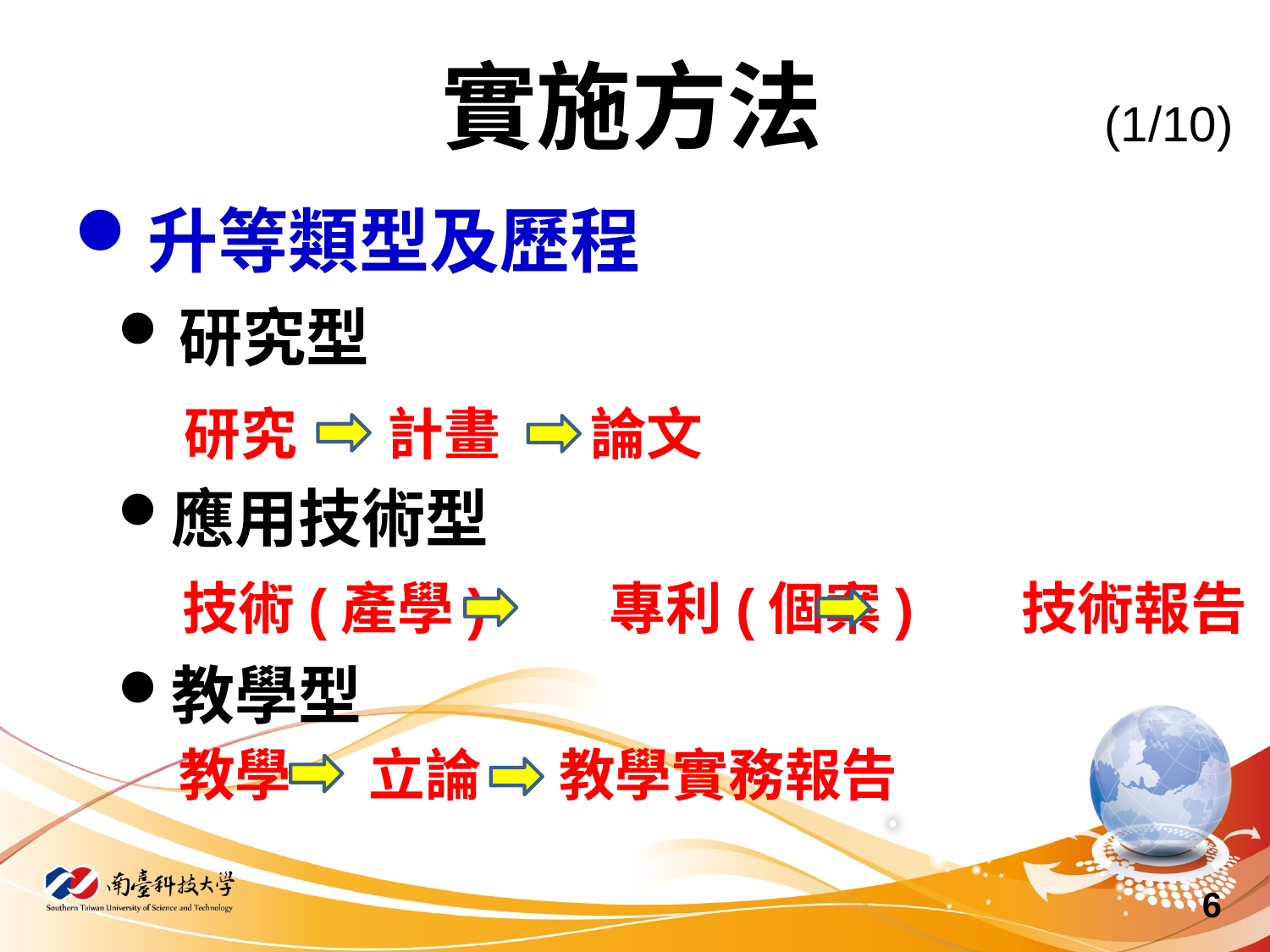

# 實施方法            (1/10)
升等類型及歷程
研究型
    研究       計畫       論文

應用技術型
   技術(產學)       專利(個案)      技術報告

教學型
 教學      立論      教學實務報告

6